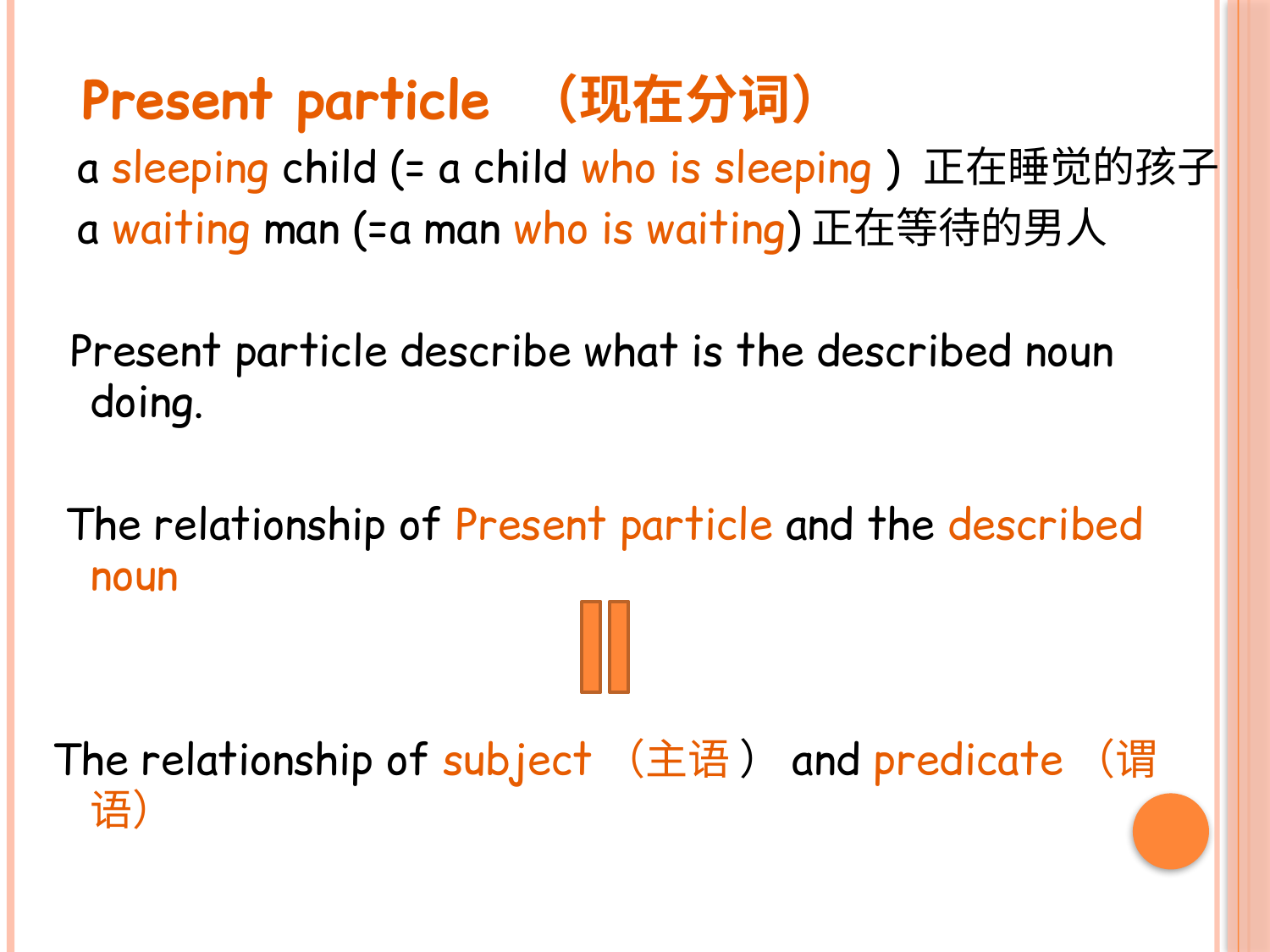

Present particle （现在分词）
  a sleeping child (= a child who is sleeping ) 正在睡觉的孩子
  a waiting man (=a man who is waiting)正在等待的男人

 Present particle describe what is the described noun doing.

 The relationship of Present particle and the described noun

The relationship of subject（主语 ）and predicate（谓语）